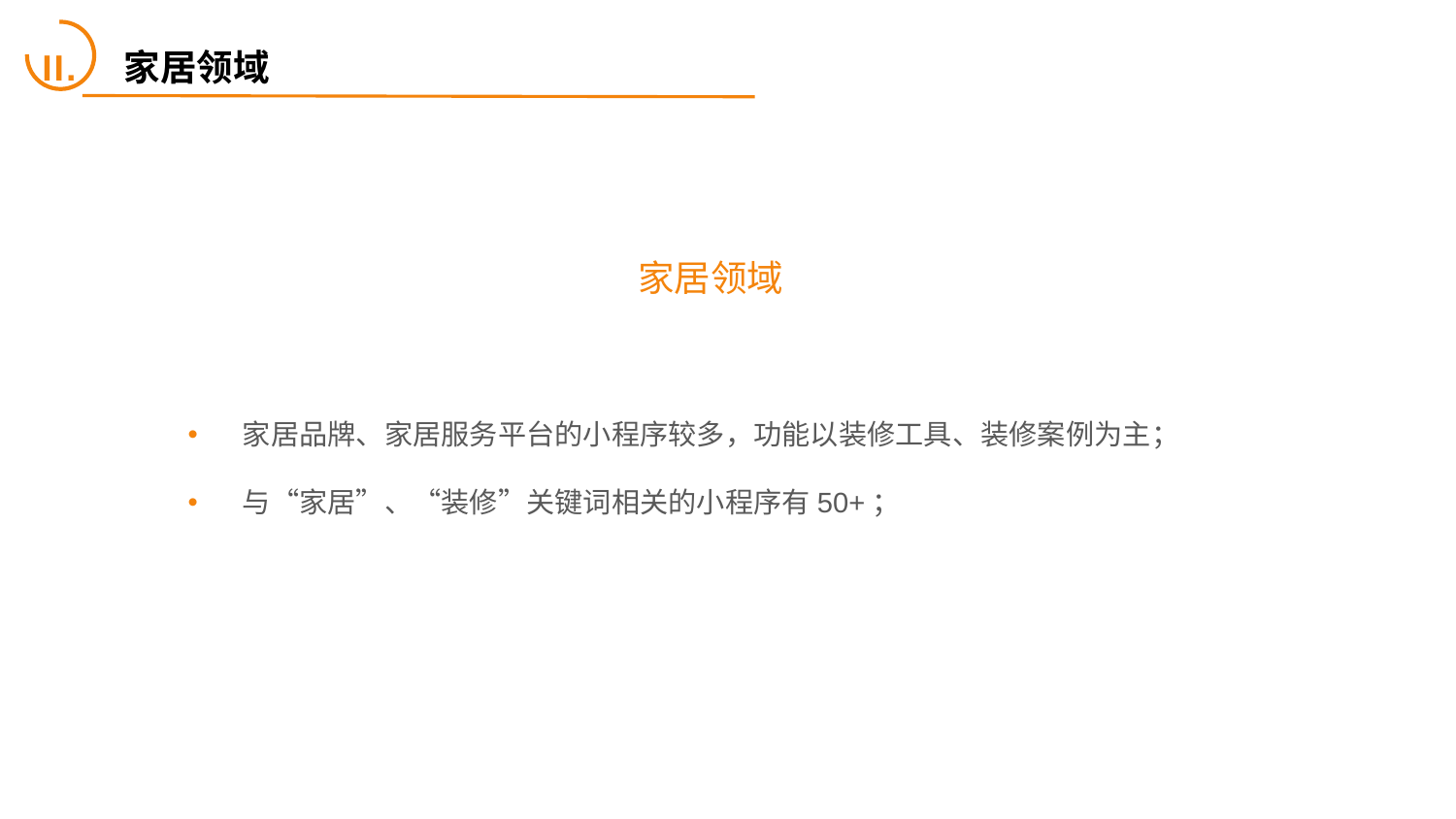

家居领域

家居领域
家居品牌、家居服务平台的小程序较多，功能以装修工具、装修案例为主；
与“家居”、“装修”关键词相关的小程序有50+；